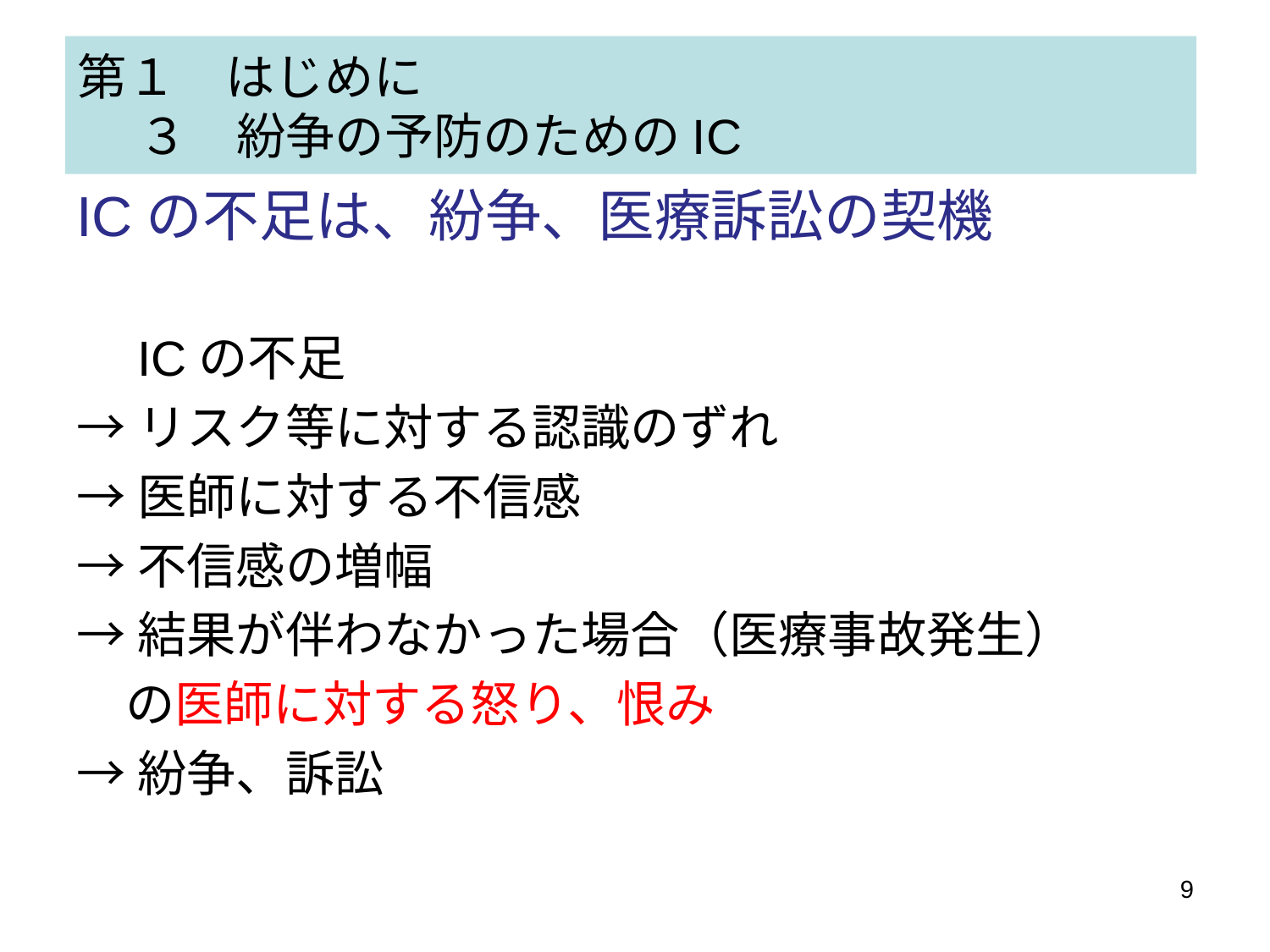

# 第１　はじめに 　 ３　紛争の予防のためのIC
ICの不足は、紛争、医療訴訟の契機

　ICの不足
→リスク等に対する認識のずれ
→医師に対する不信感
→不信感の増幅
→結果が伴わなかった場合（医療事故発生）
　の医師に対する怒り、恨み
→紛争、訴訟

9